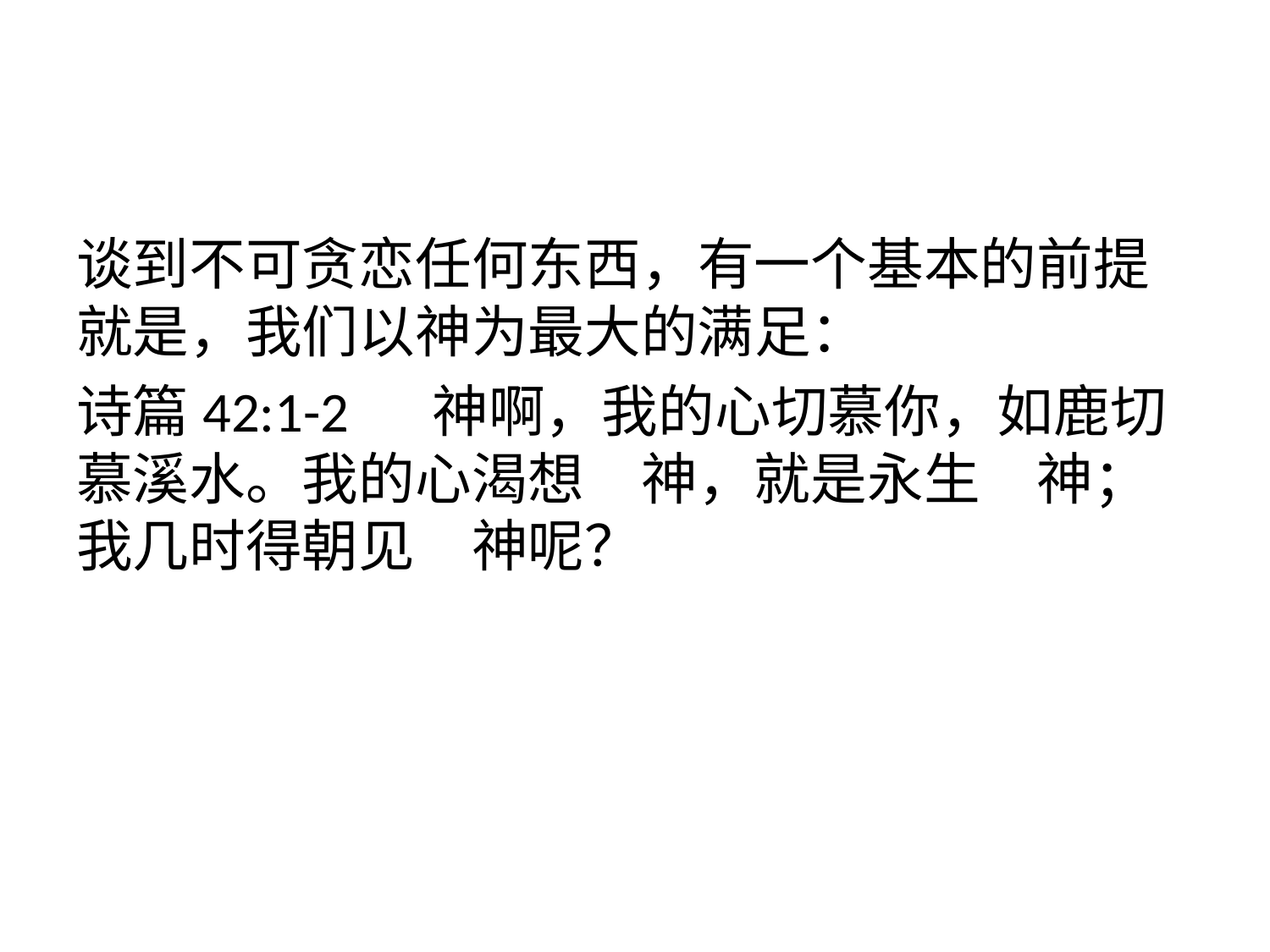

#
谈到不可贪恋任何东西，有一个基本的前提就是，我们以神为最大的满足：
诗篇42:1-2 　神啊，我的心切慕你，如鹿切慕溪水。我的心渴想　神，就是永生　神；我几时得朝见　神呢？